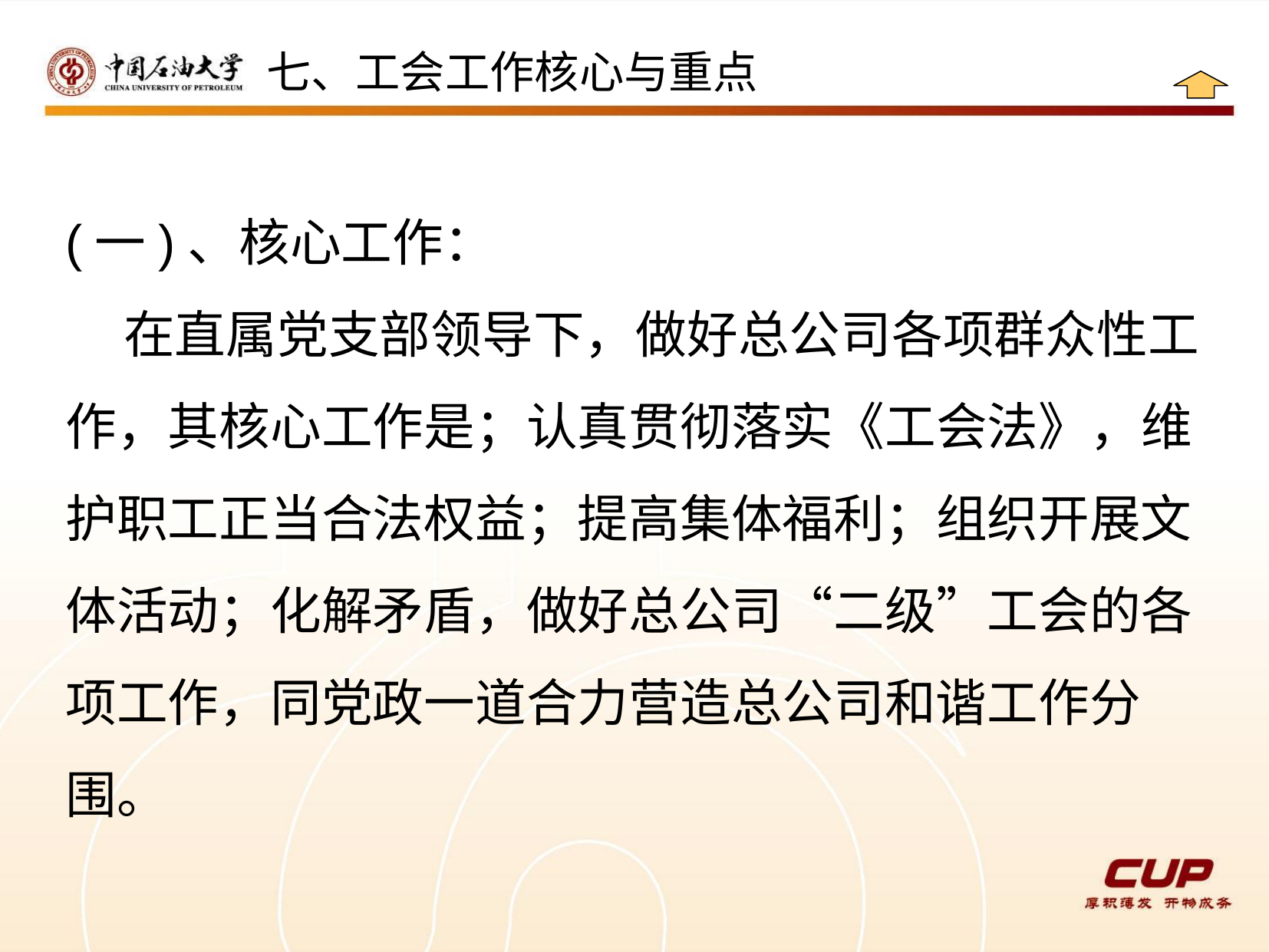

七、工会工作核心与重点

(一)、核心工作：
    在直属党支部领导下，做好总公司各项群众性工作，其核心工作是；认真贯彻落实《工会法》，维护职工正当合法权益；提高集体福利；组织开展文体活动；化解矛盾，做好总公司“二级”工会的各项工作，同党政一道合力营造总公司和谐工作分围。